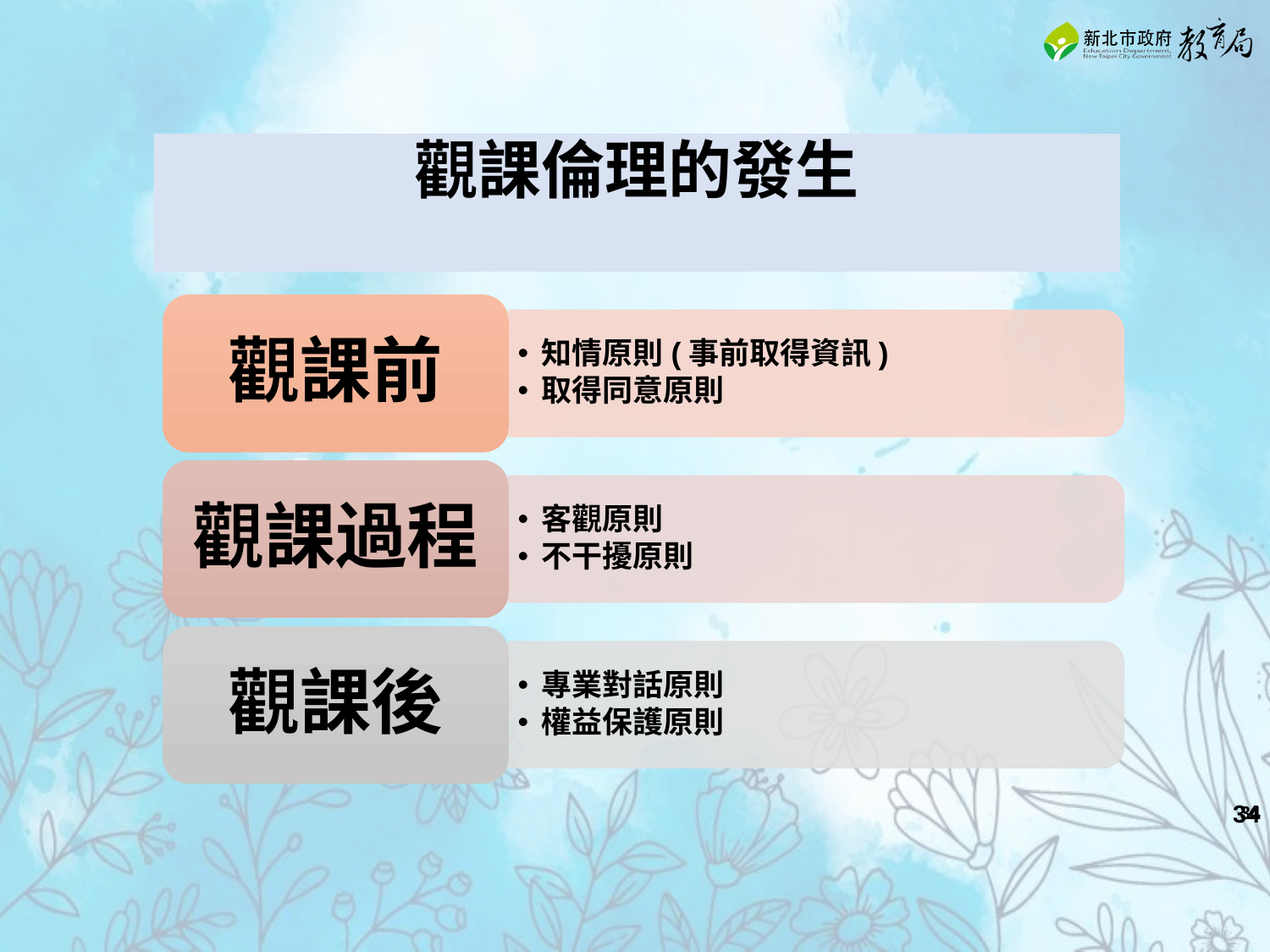

觀課倫理的發生

觀課前
知情原則(事前取得資訊)
取得同意原則

觀課過程
客觀原則
不干擾原則

觀課後
專業對話原則
權益保護原則
34
34